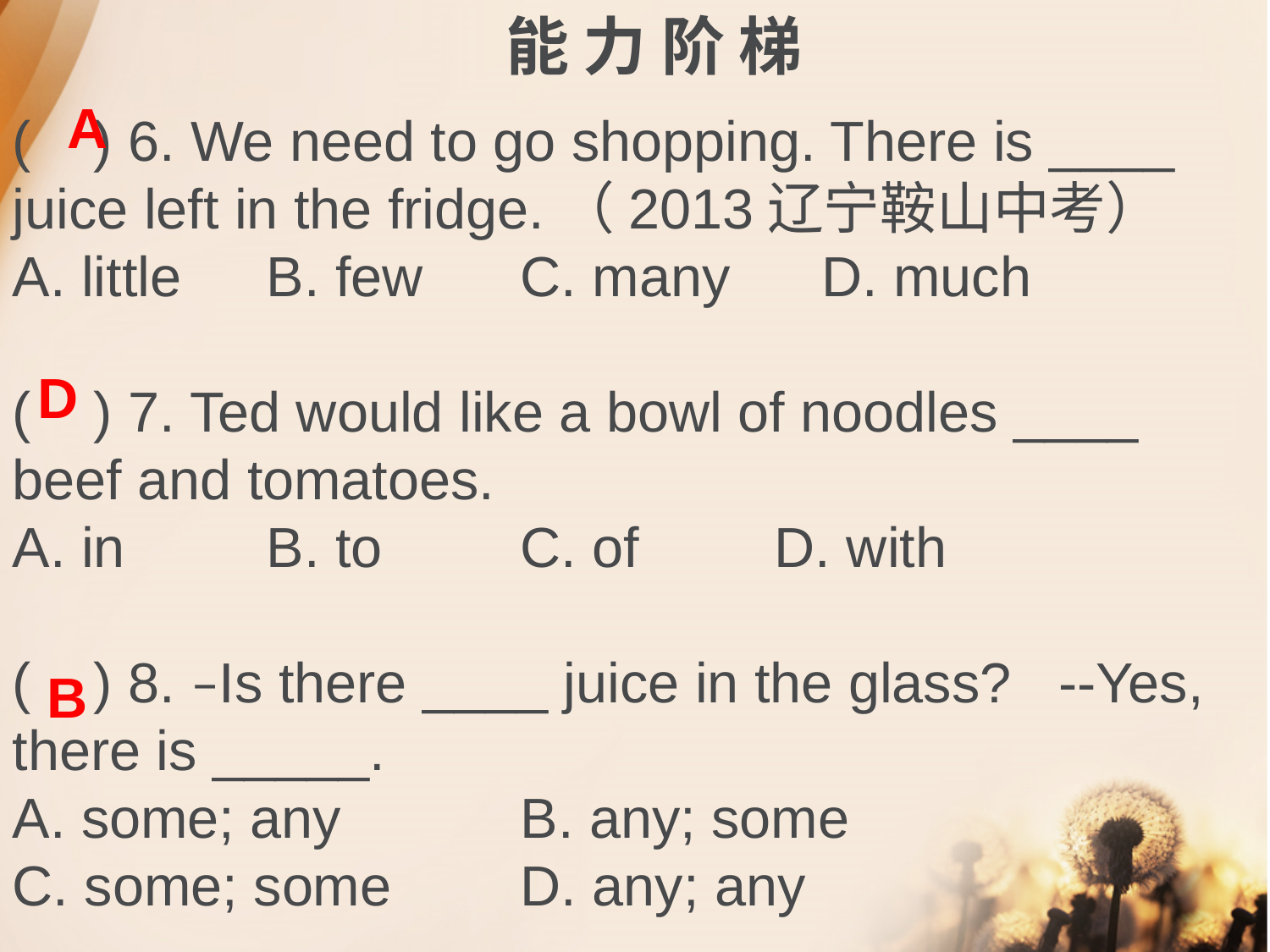

能 力 阶 梯
A
(    ) 6. We need to go shopping. There is ____ juice left in the fridge.（2013辽宁鞍山中考）
A. little	B. few	C. many	   D. much

(    ) 7. Ted would like a bowl of noodles ____ beef and tomatoes.
A. in		B. to		C. of		D. with

(    ) 8. –Is there ____ juice in the glass?   --Yes, there is _____.
A. some; any		B. any; some
C. some; some		D. any; any
D
B